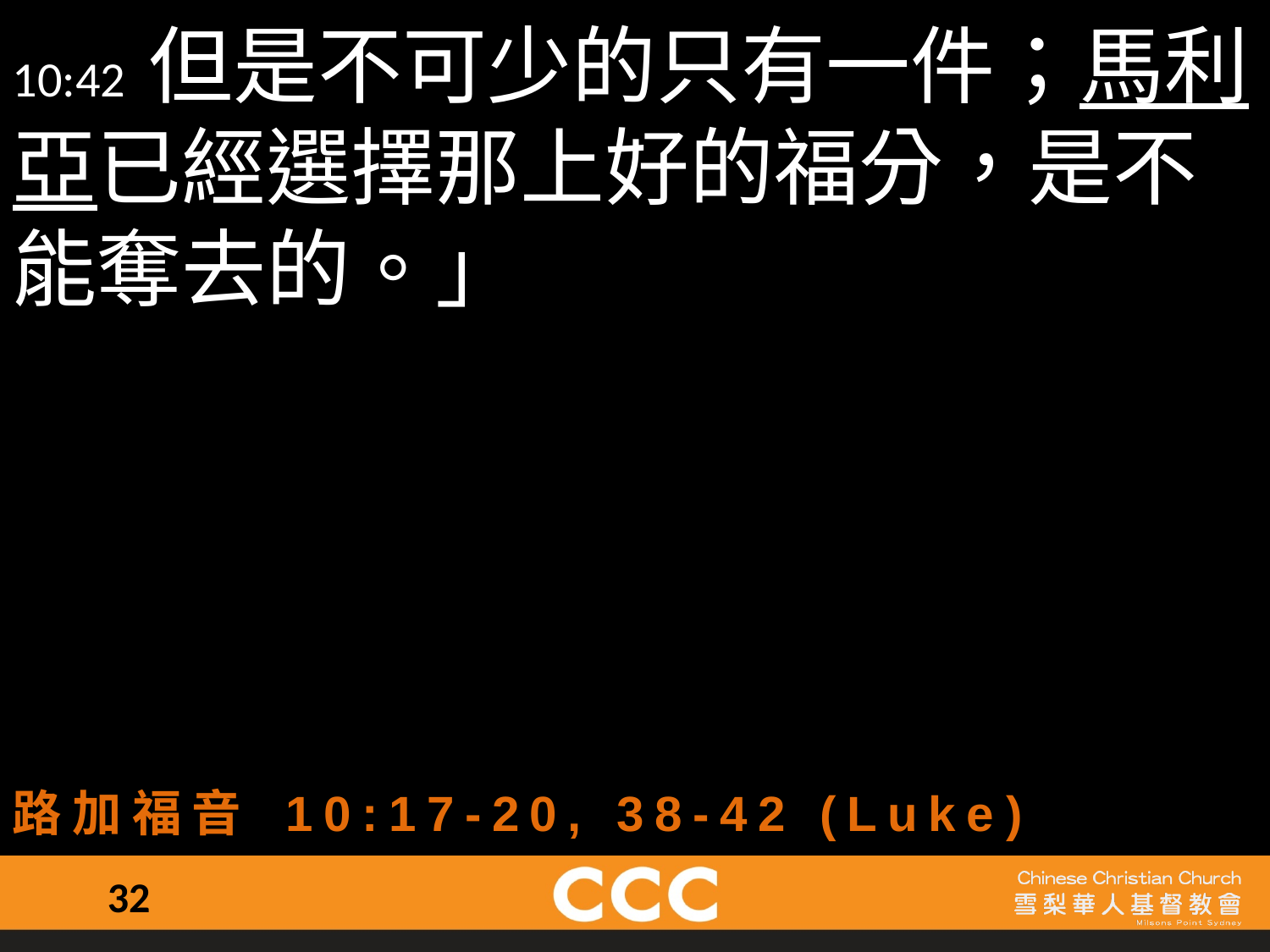

10:42 但是不可少的只有一件；馬利亞已經選擇那上好的福分，是不能奪去的。」

路加福音 10:17-20, 38-42 (Luke)
32